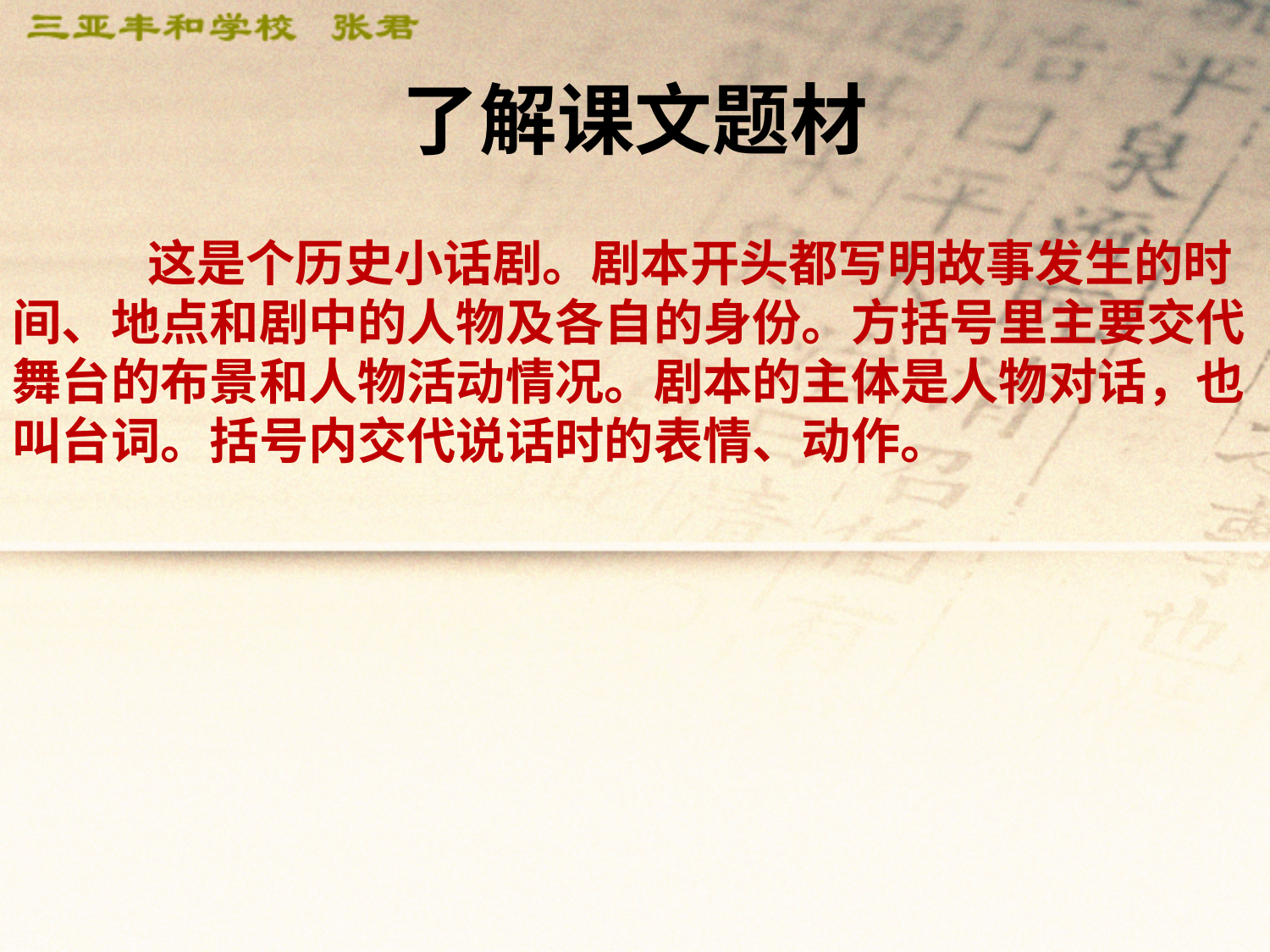

# 了解课文题材
           这是个历史小话剧。剧本开头都写明故事发生的时间、地点和剧中的人物及各自的身份。方括号里主要交代舞台的布景和人物活动情况。剧本的主体是人物对话，也叫台词。括号内交代说话时的表情、动作。